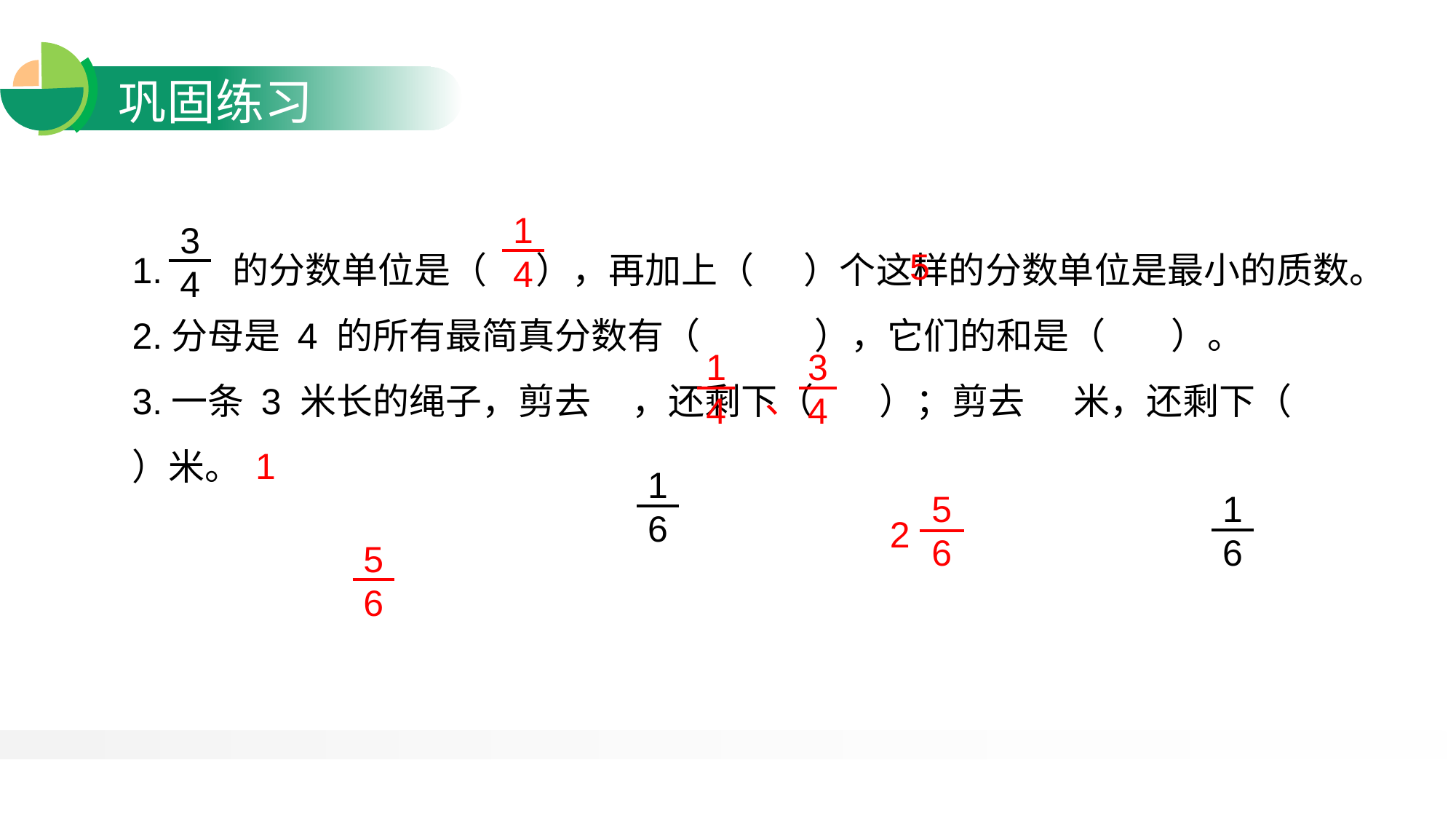

1
4
3
4
1.      的分数单位是（      ），再加上（      ）个这样的分数单位是最小的质数。
2.分母是 4 的所有最简真分数有（              ），它们的和是（        ）。
3.一条 3 米长的绳子，剪去     ，还剩下（        ）；剪去      米，还剩下（         ）米。
 5
1
4
3
4
 、
 1
1
6
5
6
2
1
6
5
6